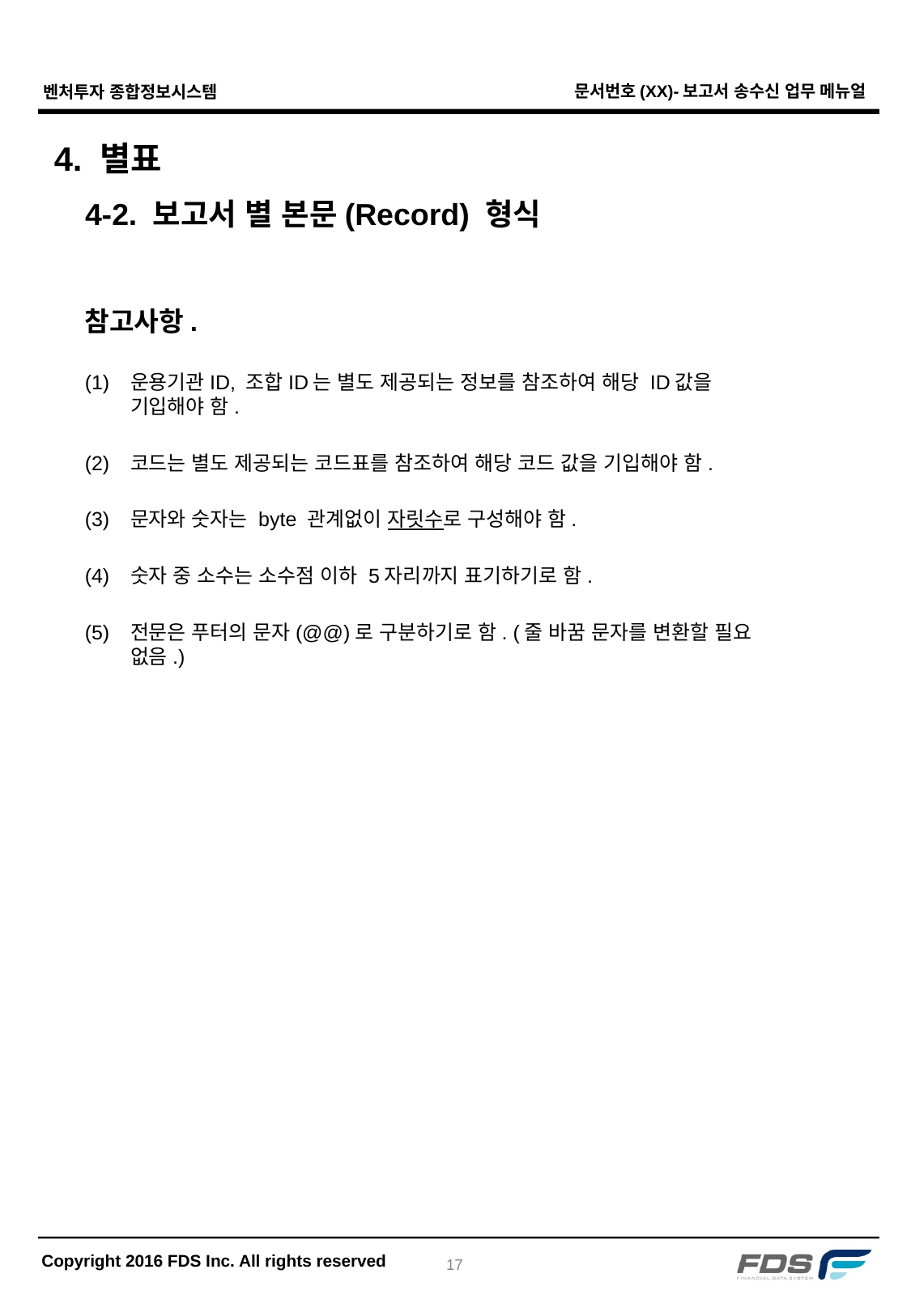

# 4. 별표
4-2. 보고서 별 본문(Record) 형식
참고사항.

운용기관ID, 조합ID는 별도 제공되는 정보를 참조하여 해당 ID값을 기입해야 함.

코드는 별도 제공되는 코드표를 참조하여 해당 코드 값을 기입해야 함.

문자와 숫자는 byte 관계없이 자릿수로 구성해야 함.

숫자 중 소수는 소수점 이하 5자리까지 표기하기로 함.

전문은 푸터의 문자(@@)로 구분하기로 함. (줄 바꿈 문자를 변환할 필요 없음.)
17